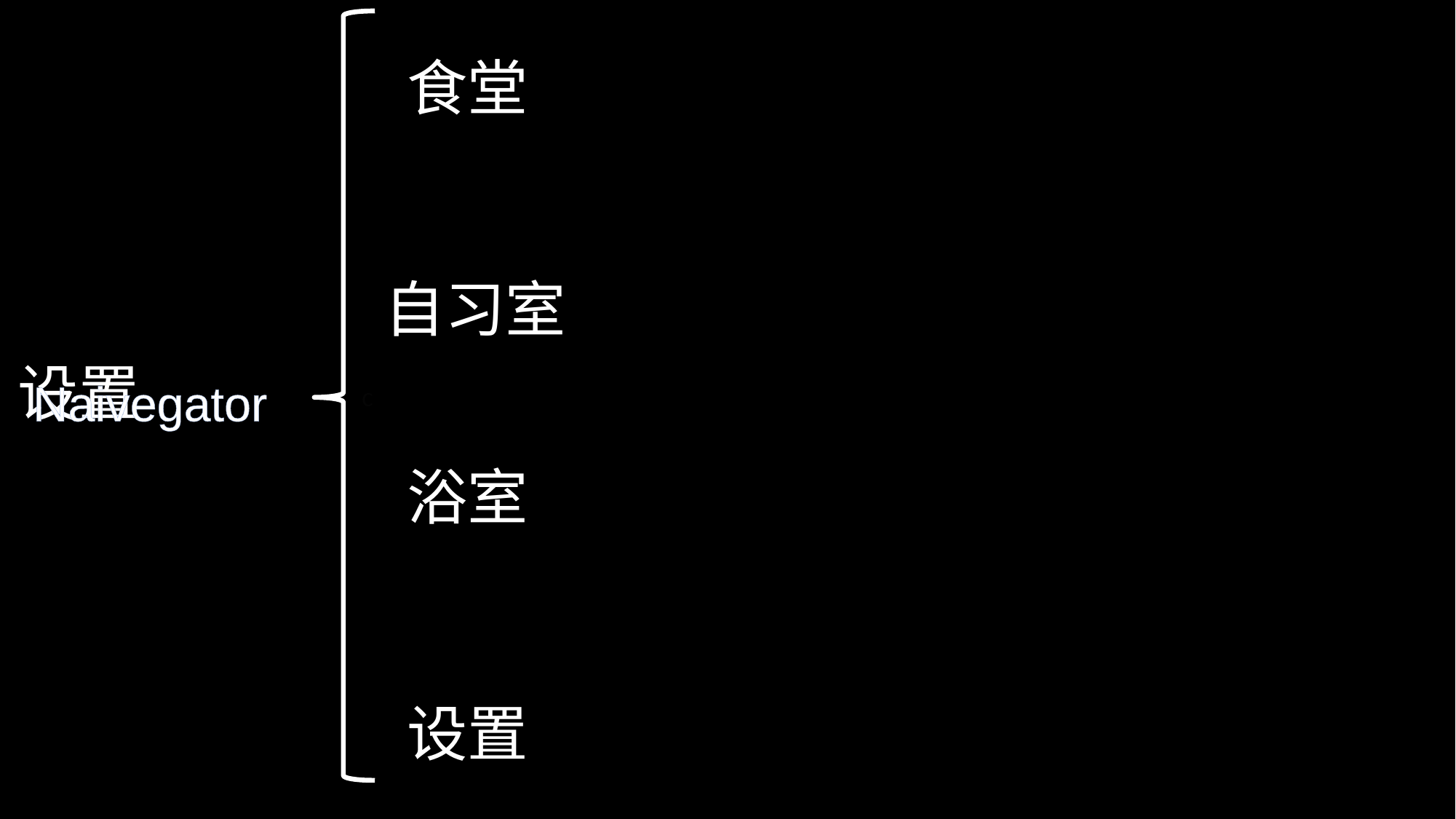

c
食堂
自习室
设置
Naivegator
浴室
设置